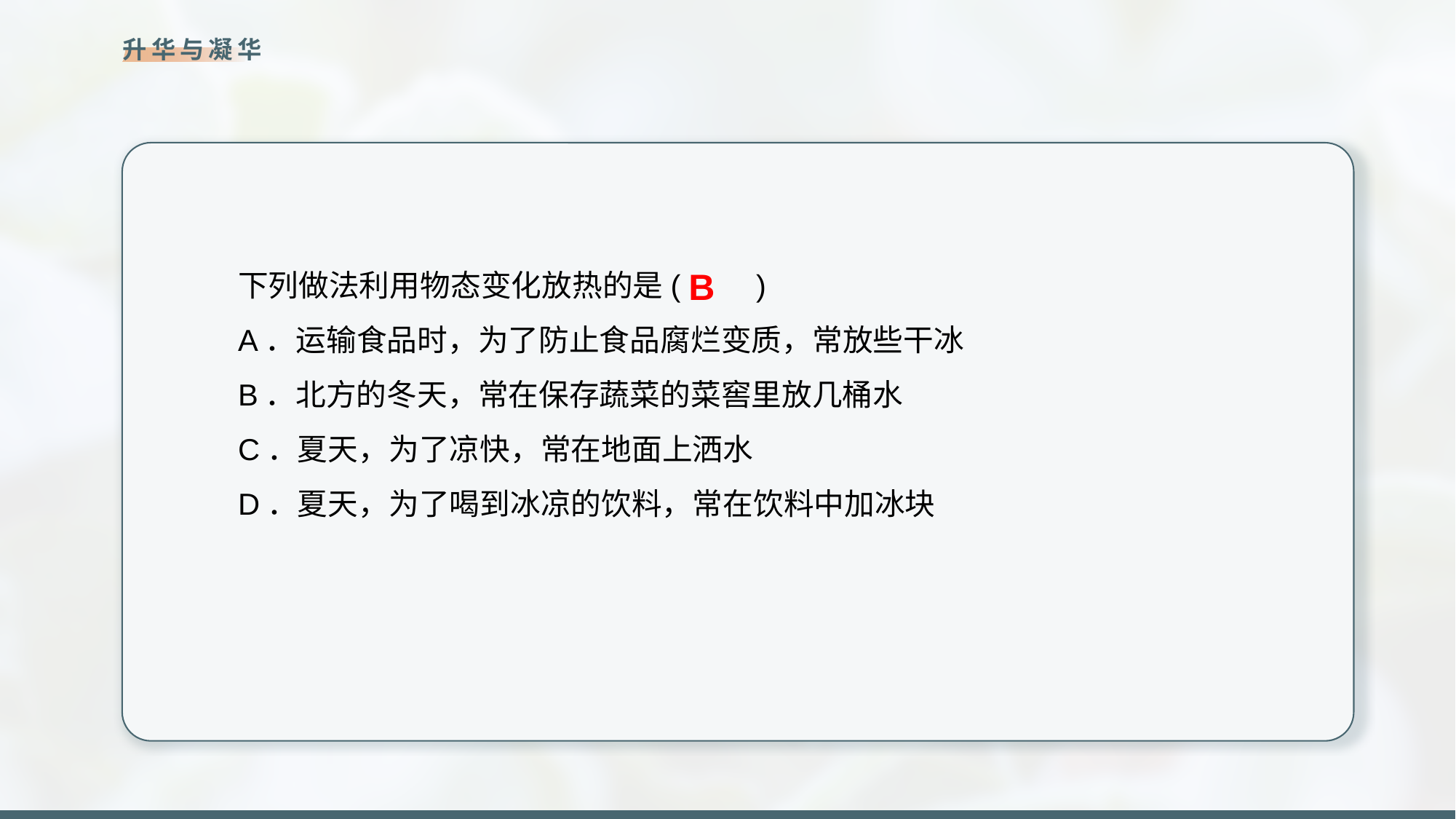

升华与凝华

下列做法利用物态变化放热的是(　　)
A．运输食品时，为了防止食品腐烂变质，常放些干冰
B．北方的冬天，常在保存蔬菜的菜窖里放几桶水
C．夏天，为了凉快，常在地面上洒水
D．夏天，为了喝到冰凉的饮料，常在饮料中加冰块
B